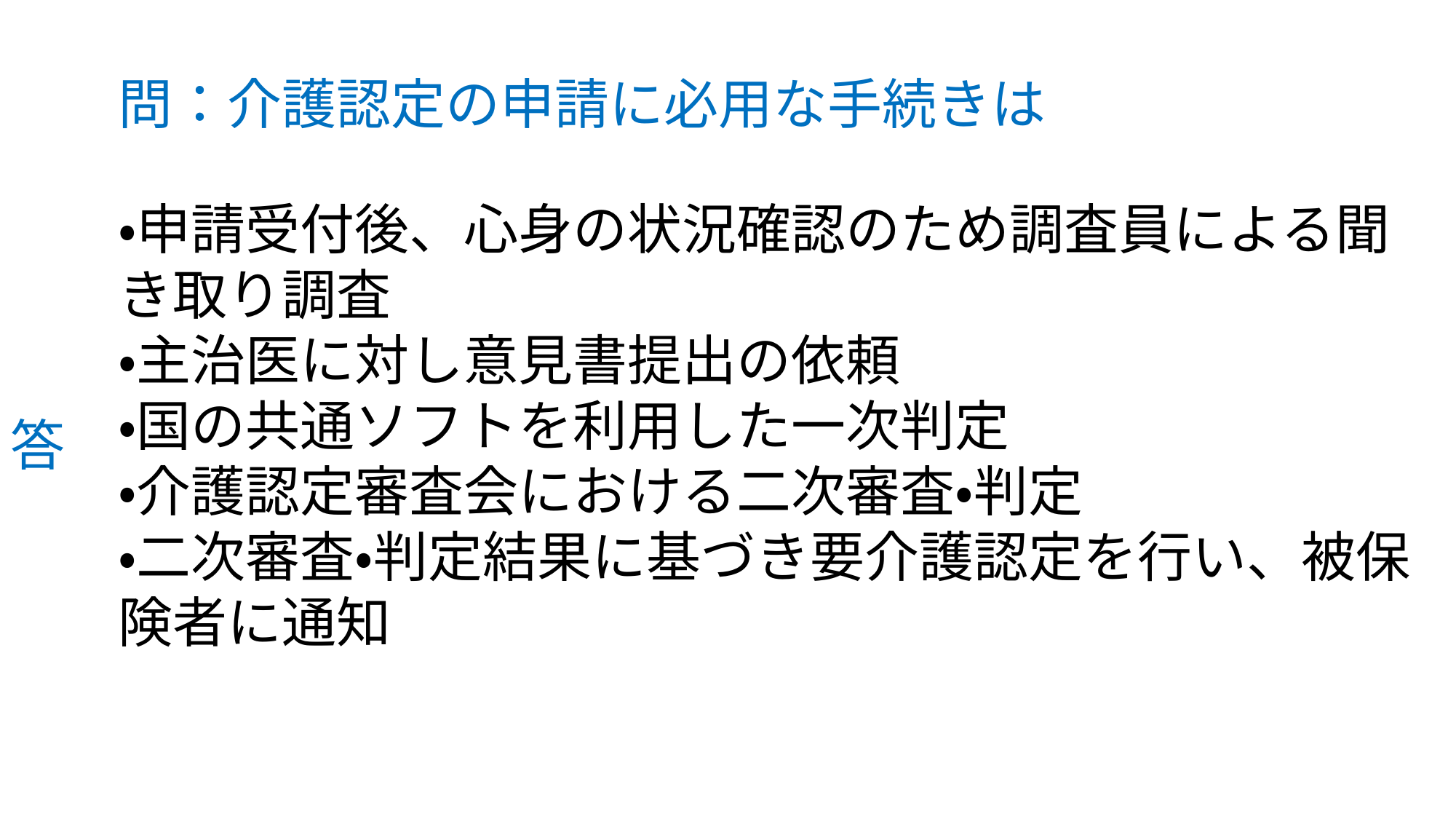

問：介護認定の申請に必用な手続きは
・申請受付後、心身の状況確認のため調査員による聞き取り調査
・主治医に対し意見書提出の依頼
・国の共通ソフトを利用した一次判定
・介護認定審査会における二次審査・判定
・二次審査・判定結果に基づき要介護認定を行い、被保険者に通知
答